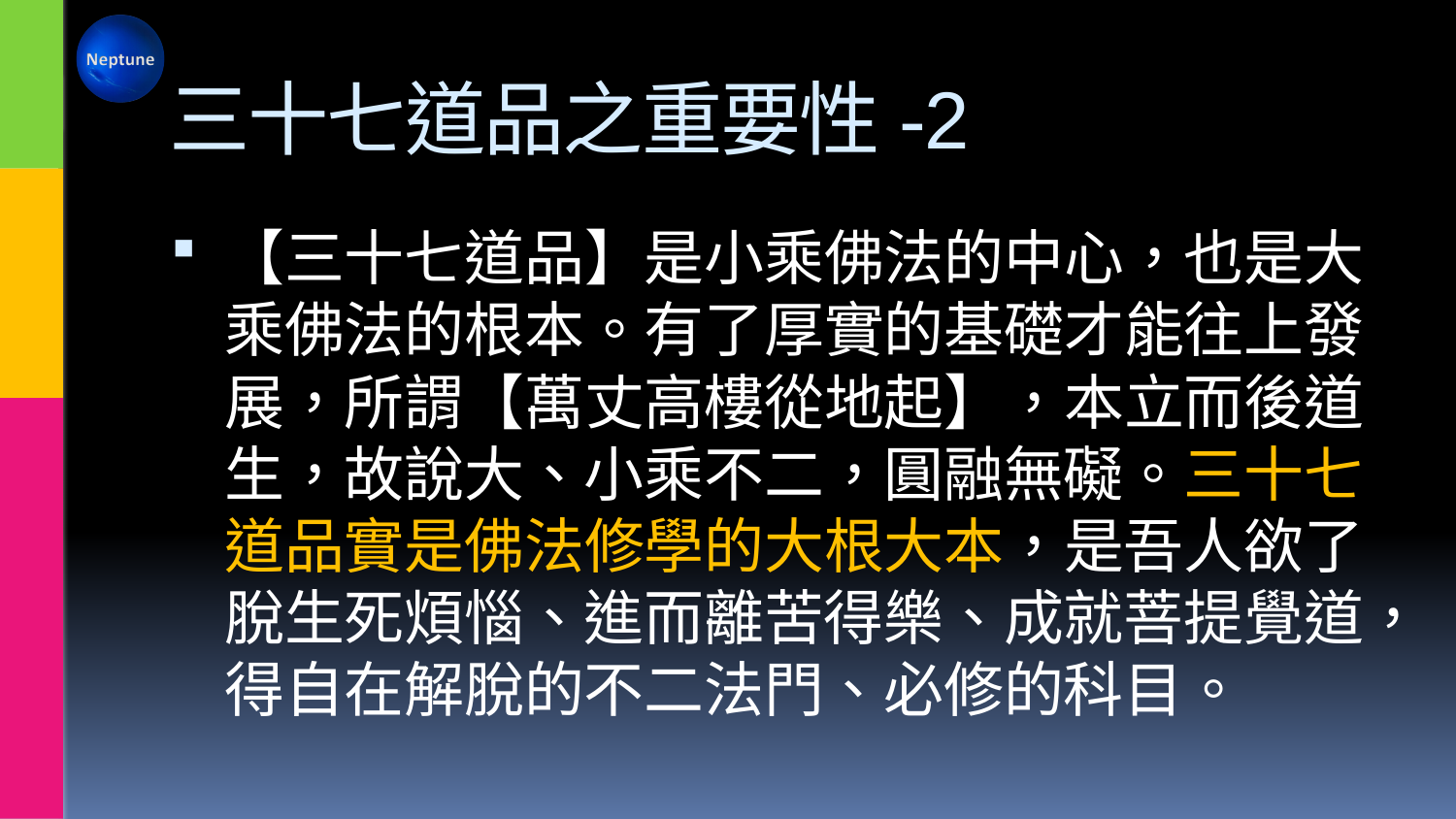

# 三十七道品之重要性-2
【三十七道品】是小乘佛法的中心，也是大乘佛法的根本。有了厚實的基礎才能往上發展，所謂【萬丈高樓從地起】，本立而後道生，故說大、小乘不二，圓融無礙。三十七道品實是佛法修學的大根大本，是吾人欲了脫生死煩惱、進而離苦得樂、成就菩提覺道，得自在解脫的不二法門、必修的科目。